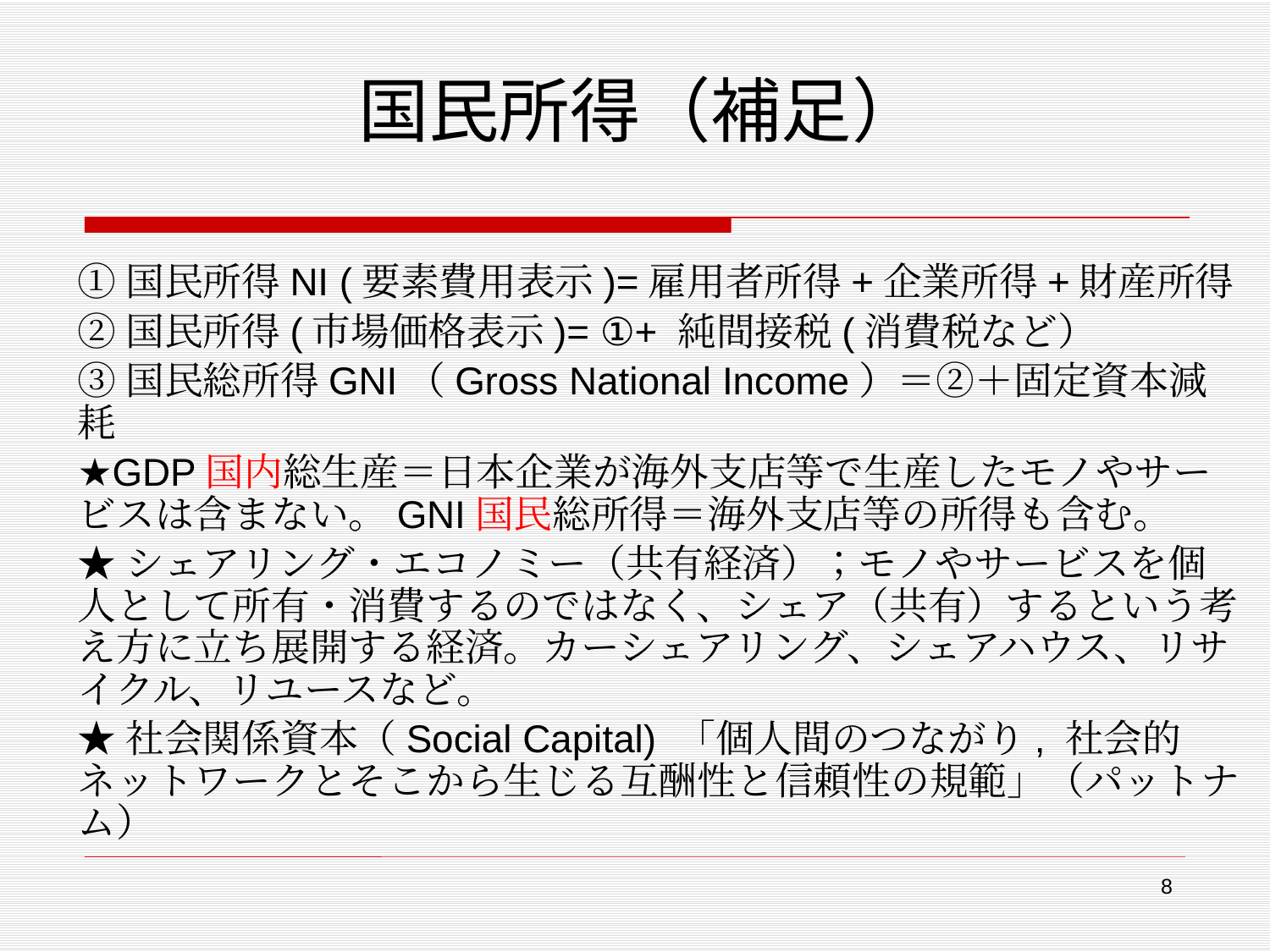

# 国民所得（補足）
①国民所得NI (要素費用表示)=雇用者所得+企業所得+財産所得
②国民所得(市場価格表示)= ①+ 純間接税(消費税など）
③国民総所得GNI（Gross National Income）＝②＋固定資本減耗
★GDP国内総生産＝日本企業が海外支店等で生産したモノやサービスは含まない。GNI国民総所得＝海外支店等の所得も含む。
★シェアリング・エコノミー（共有経済）；モノやサービスを個人として所有・消費するのではなく、シェア（共有）するという考え方に立ち展開する経済。カーシェアリング、シェアハウス、リサイクル、リユースなど。
★社会関係資本（Social Capital) 「個人間のつながり, 社会的ネットワークとそこから生じる互酬性と信頼性の規範」（パットナム）
8